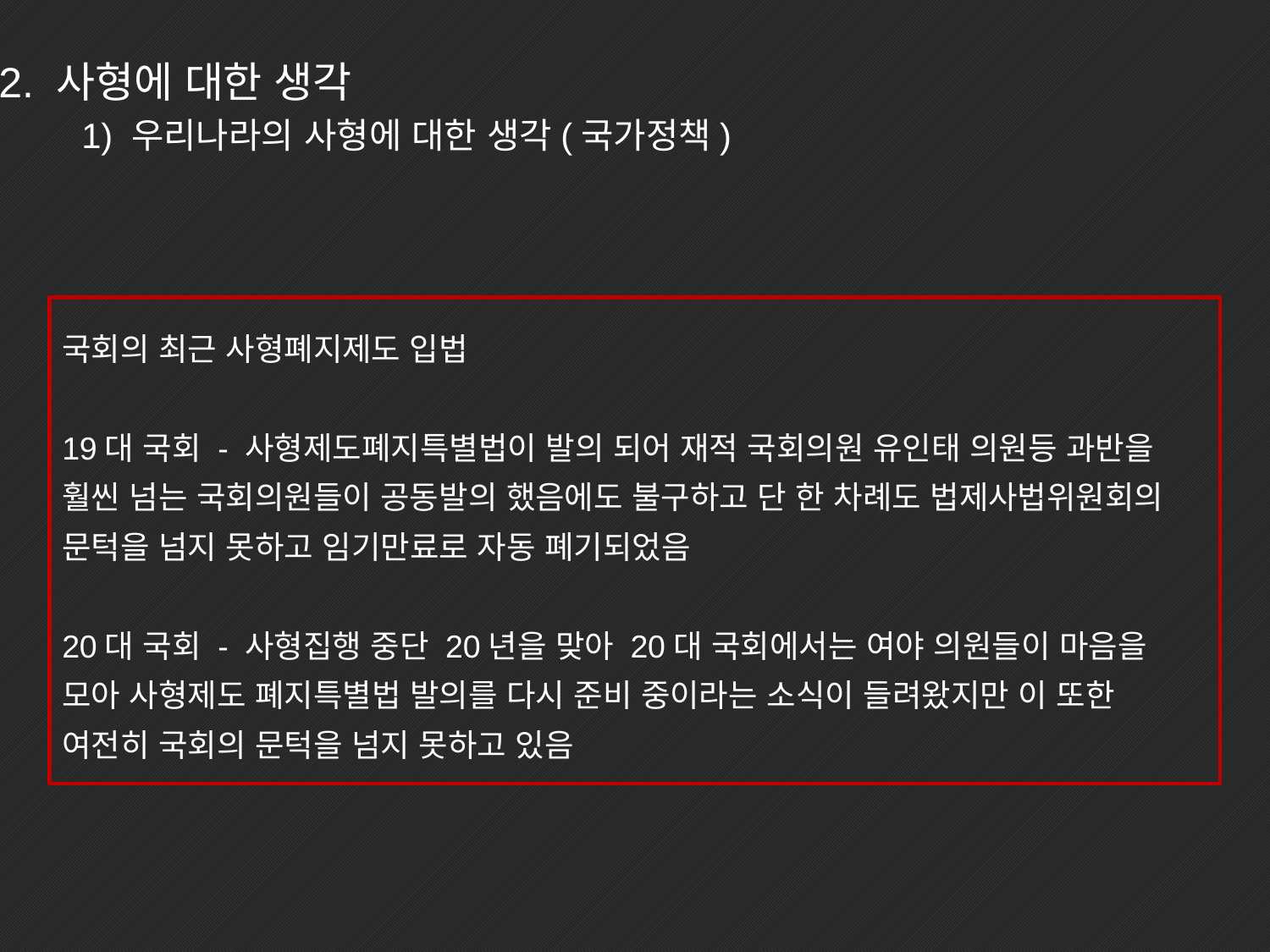

2. 사형에 대한 생각
       1) 우리나라의 사형에 대한 생각(국가정책)
국회의 최근 사형폐지제도 입법

19대 국회 - 사형제도폐지특별법이 발의 되어 재적 국회의원 유인태 의원등 과반을 훨씬 넘는 국회의원들이 공동발의 했음에도 불구하고 단 한 차례도 법제사법위원회의 문턱을 넘지 못하고 임기만료로 자동 폐기되었음

20대 국회 - 사형집행 중단 20년을 맞아 20대 국회에서는 여야 의원들이 마음을 모아 사형제도 폐지특별법 발의를 다시 준비 중이라는 소식이 들려왔지만 이 또한 여전히 국회의 문턱을 넘지 못하고 있음